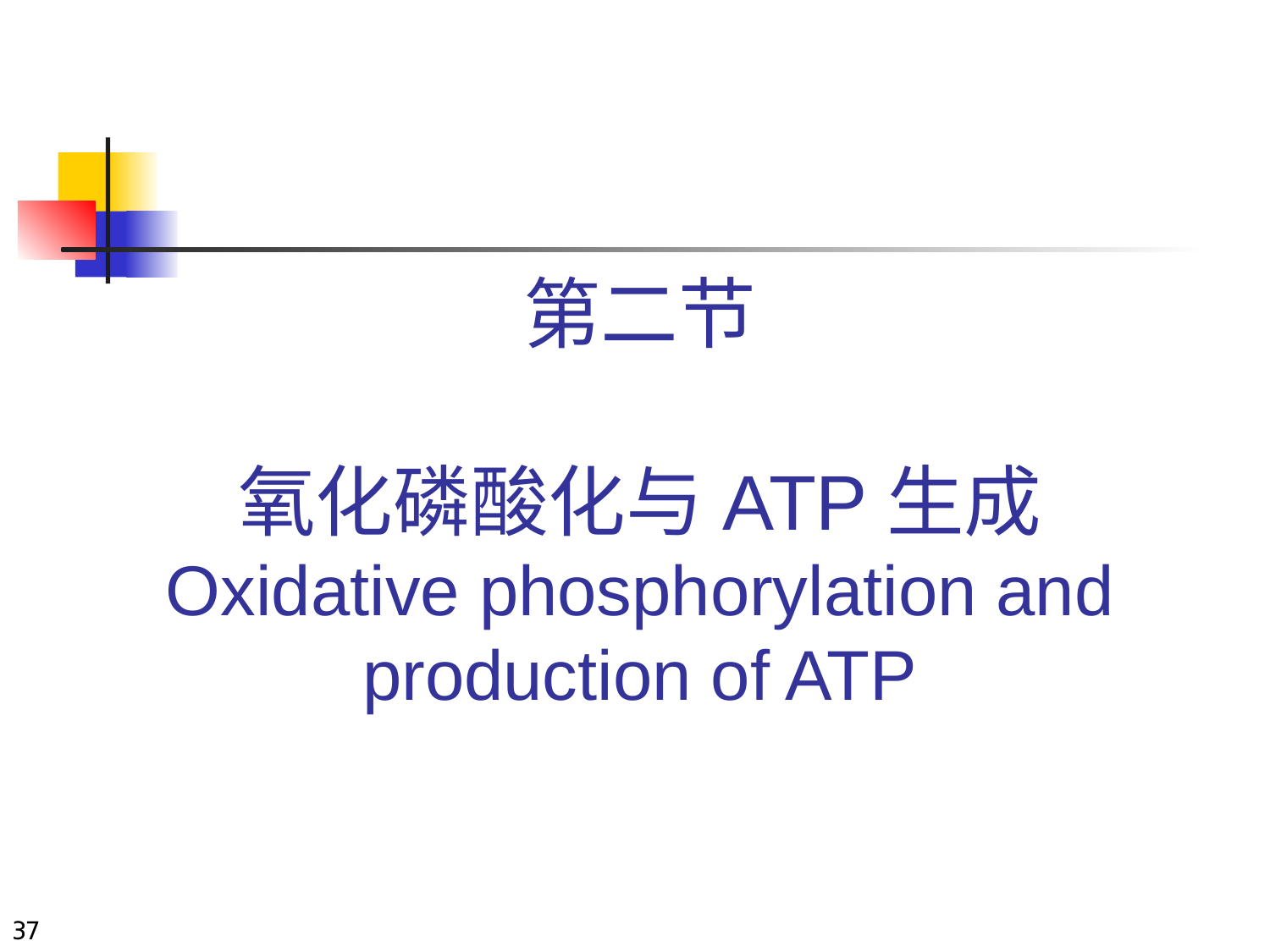

第二节
# 氧化磷酸化与ATP生成 oxidative phosphorylation and production of ATP
37